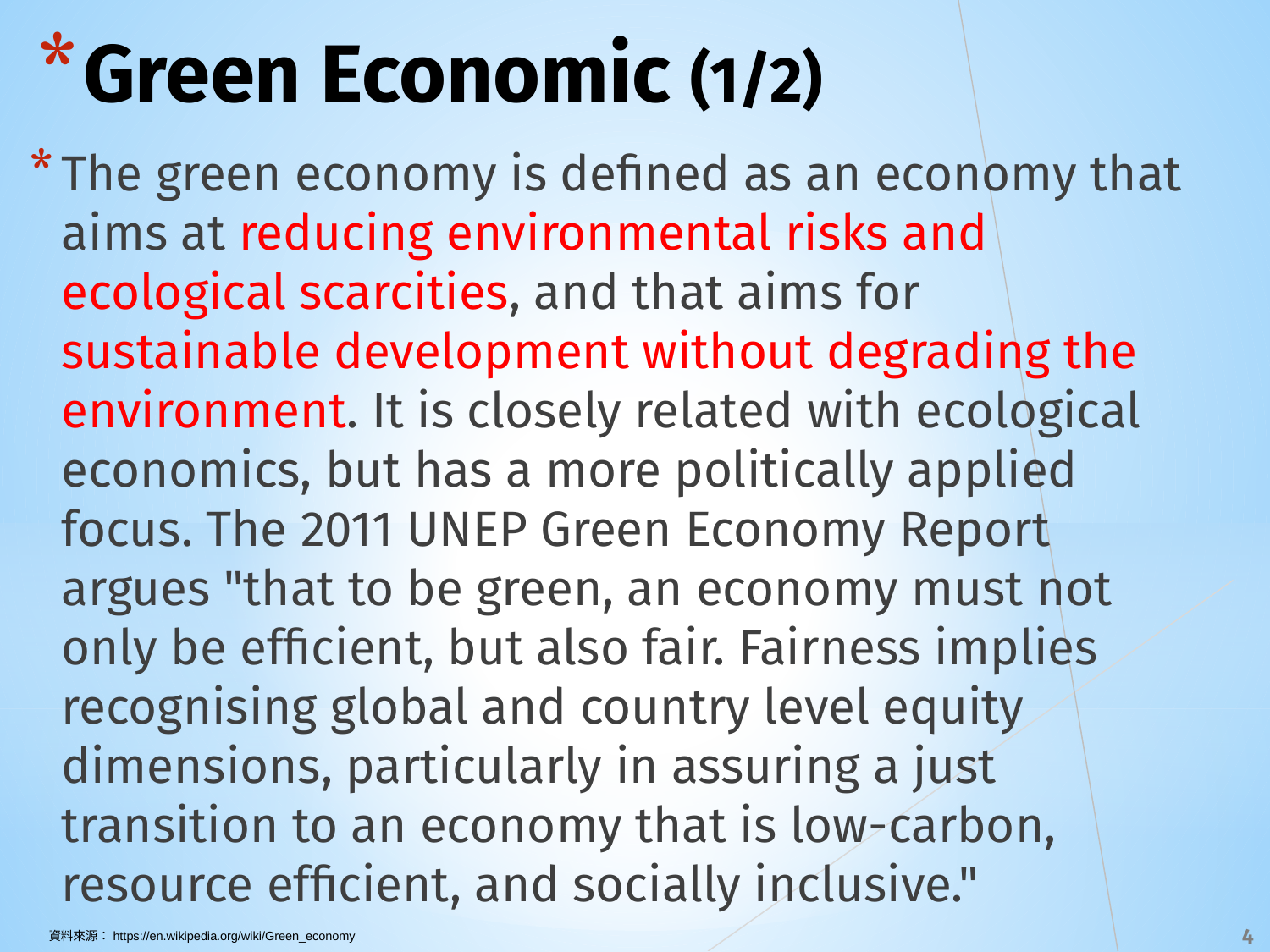

# Green Economic (1/2)
The green economy is defined as an economy that aims at reducing environmental risks and ecological scarcities, and that aims for sustainable development without degrading the environment. It is closely related with ecological economics, but has a more politically applied focus. The 2011 UNEP Green Economy Report argues "that to be green, an economy must not only be efficient, but also fair. Fairness implies recognising global and country level equity dimensions, particularly in assuring a just transition to an economy that is low-carbon, resource efficient, and socially inclusive."

4
資料來源：https://en.wikipedia.org/wiki/Green_economy